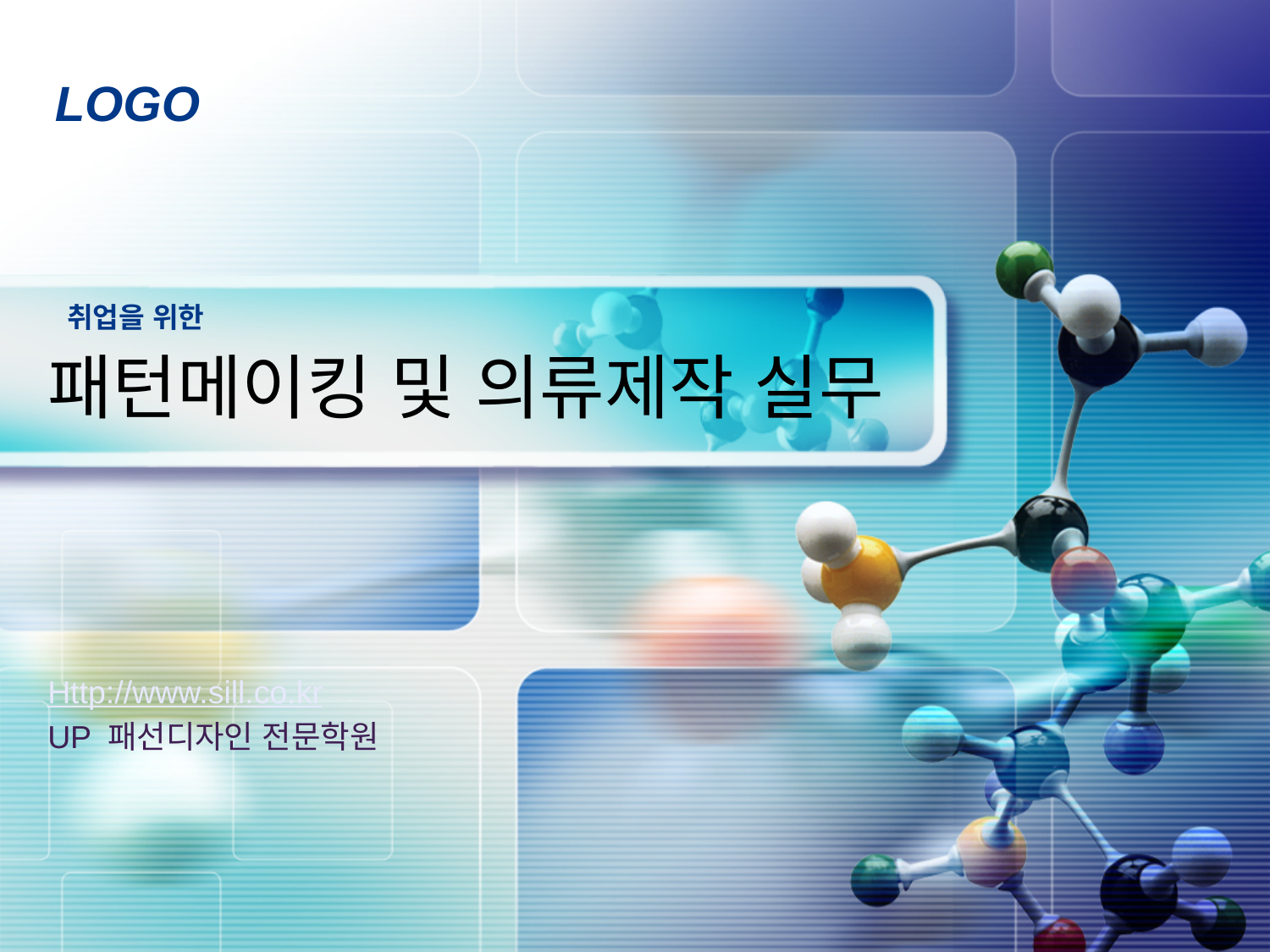

취업을 위한
# 패턴메이킹 및 의류제작 실무
Http://www.sill.co.kr
UP 패선디자인 전문학원